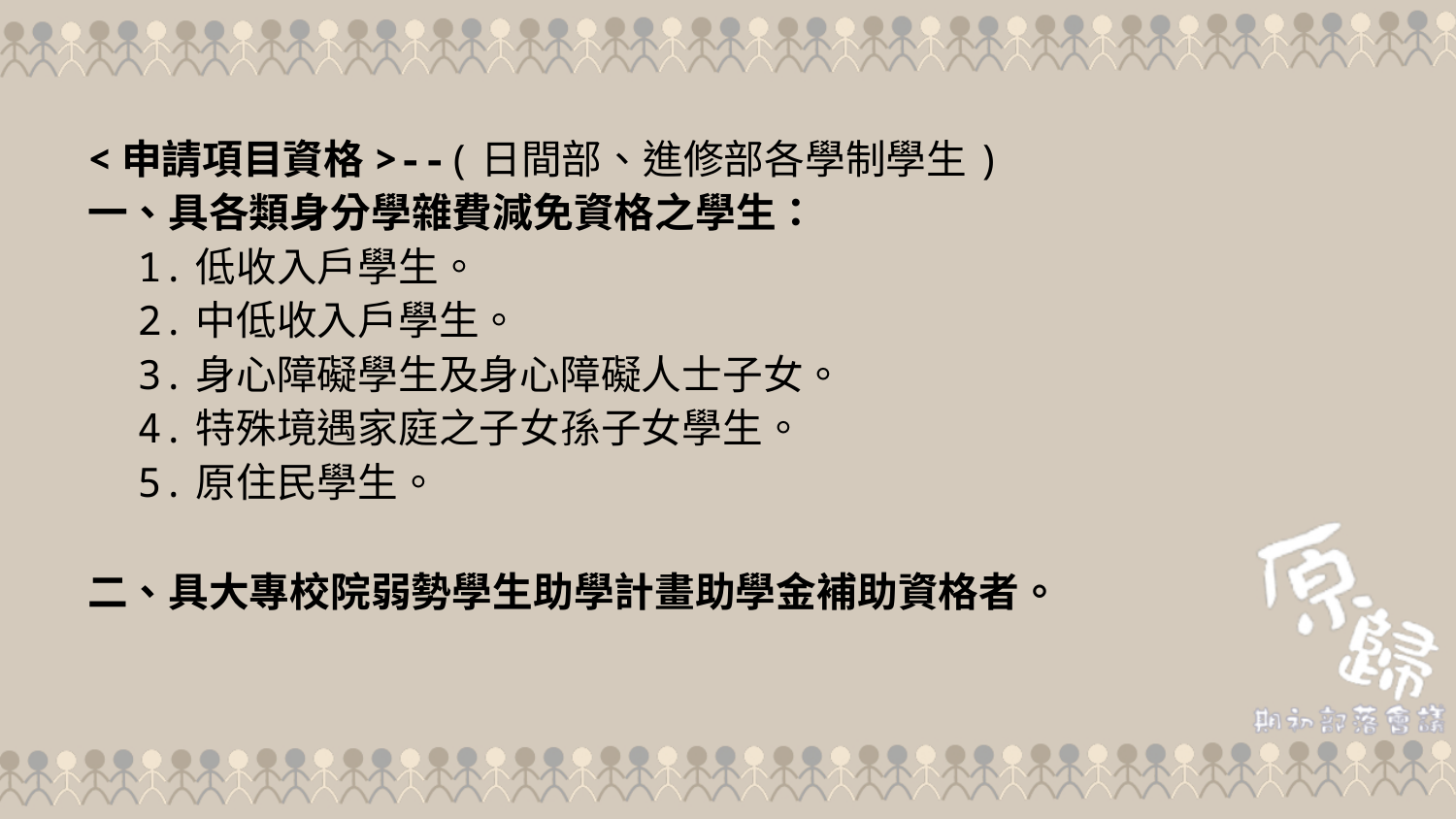

<申請項目資格>--(日間部、進修部各學制學生)
一、具各類身分學雜費減免資格之學生：
　1.低收入戶學生。
　2.中低收入戶學生。
　3.身心障礙學生及身心障礙人士子女。
　4.特殊境遇家庭之子女孫子女學生。
　5.原住民學生。

二、具大專校院弱勢學生助學計畫助學金補助資格者。

52